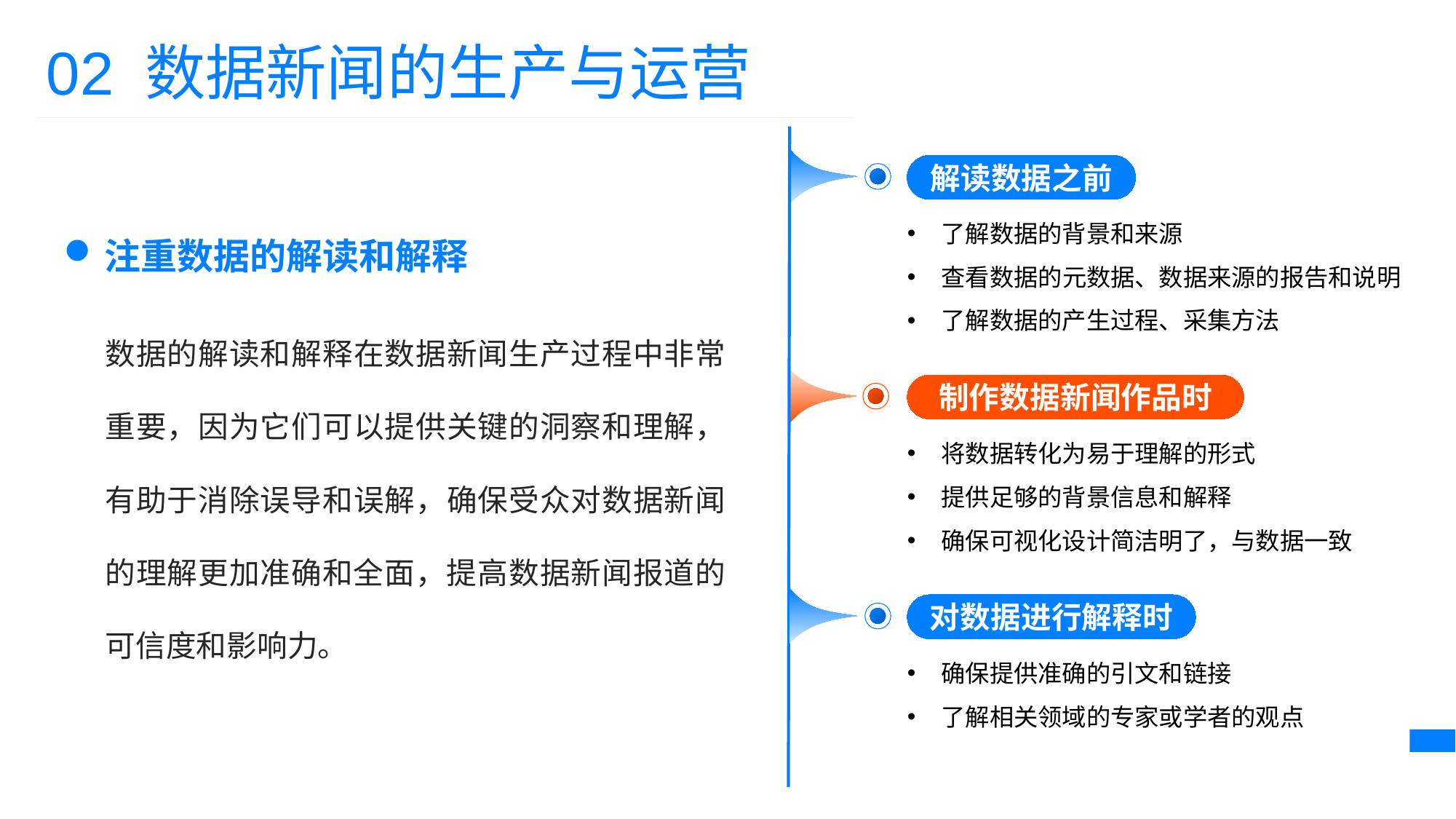

02 数据新闻的生产与运营

解读数据之前
了解数据的背景和来源
查看数据的元数据、数据来源的报告和说明
了解数据的产生过程、采集方法

制作数据新闻作品时
将数据转化为易于理解的形式
提供足够的背景信息和解释
确保可视化设计简洁明了，与数据一致

对数据进行解释时
确保提供准确的引文和链接
了解相关领域的专家或学者的观点
注重数据的解读和解释
数据的解读和解释在数据新闻生产过程中非常重要，因为它们可以提供关键的洞察和理解，有助于消除误导和误解，确保受众对数据新闻的理解更加准确和全面，提高数据新闻报道的可信度和影响力。